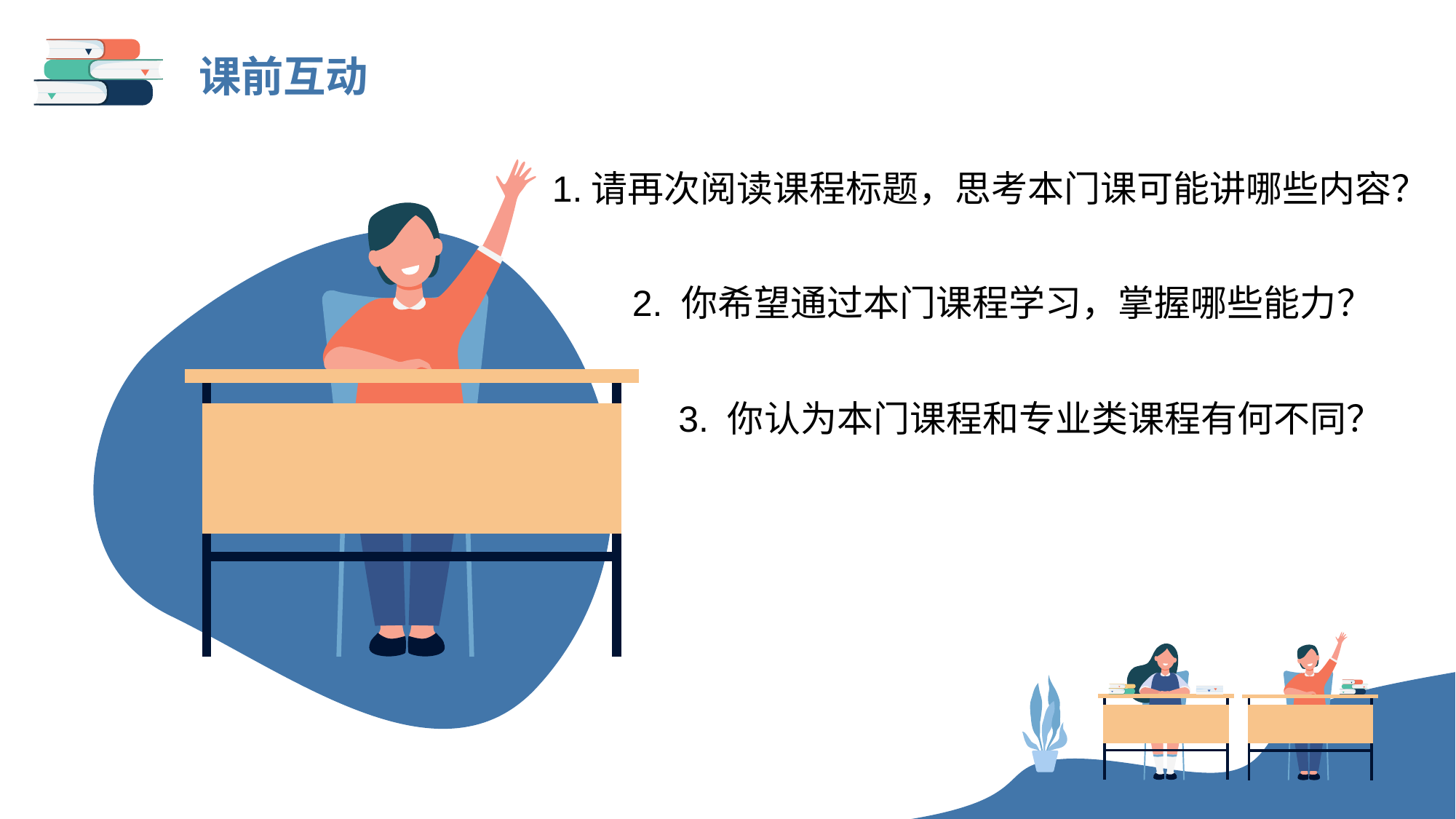

课前互动

1.请再次阅读课程标题，思考本门课可能讲哪些内容？

2. 你希望通过本门课程学习，掌握哪些能力？
3. 你认为本门课程和专业类课程有何不同？